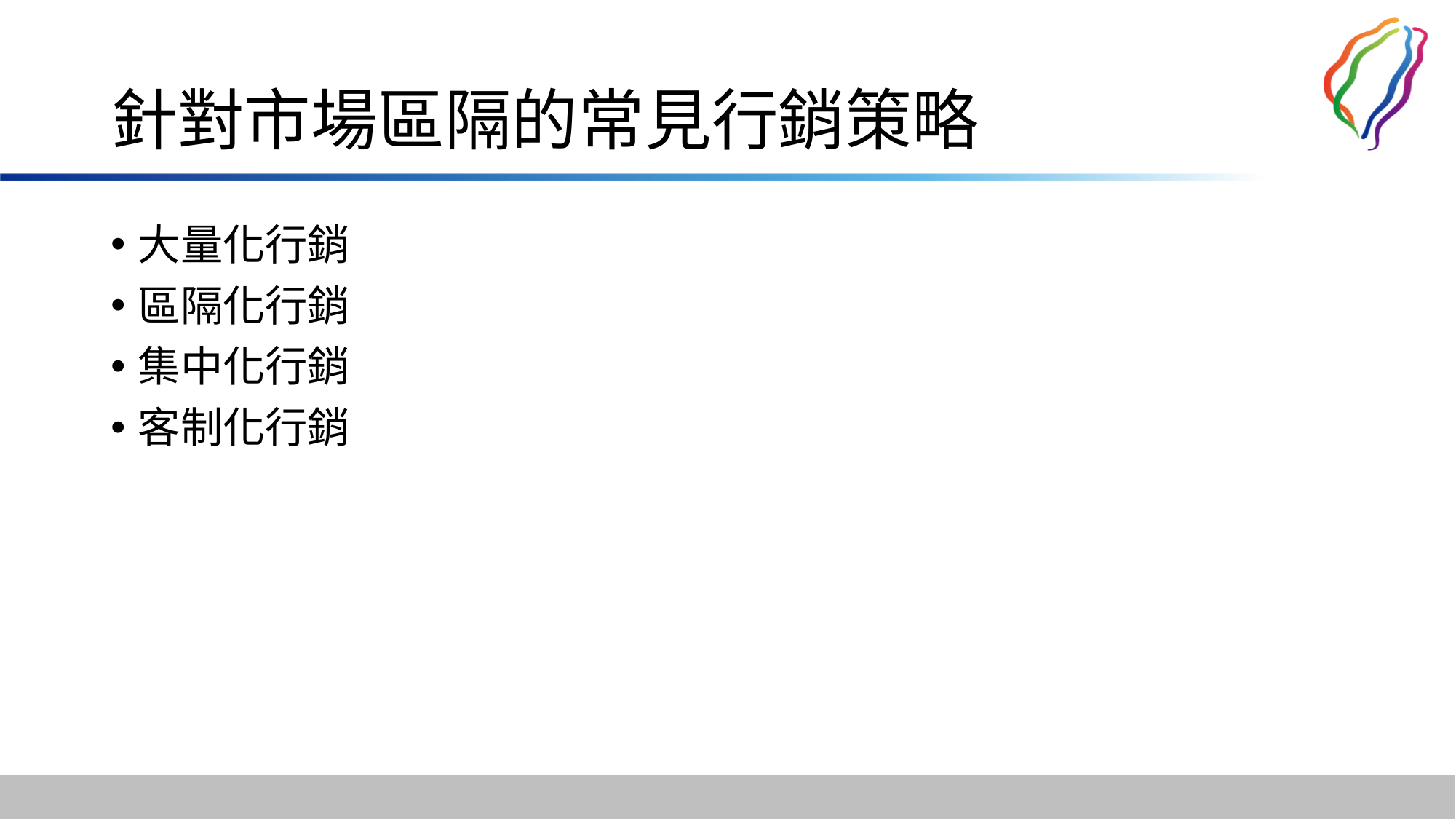

# 針對市場區隔的常見行銷策略
大量化行銷
區隔化行銷
集中化行銷
客制化行銷